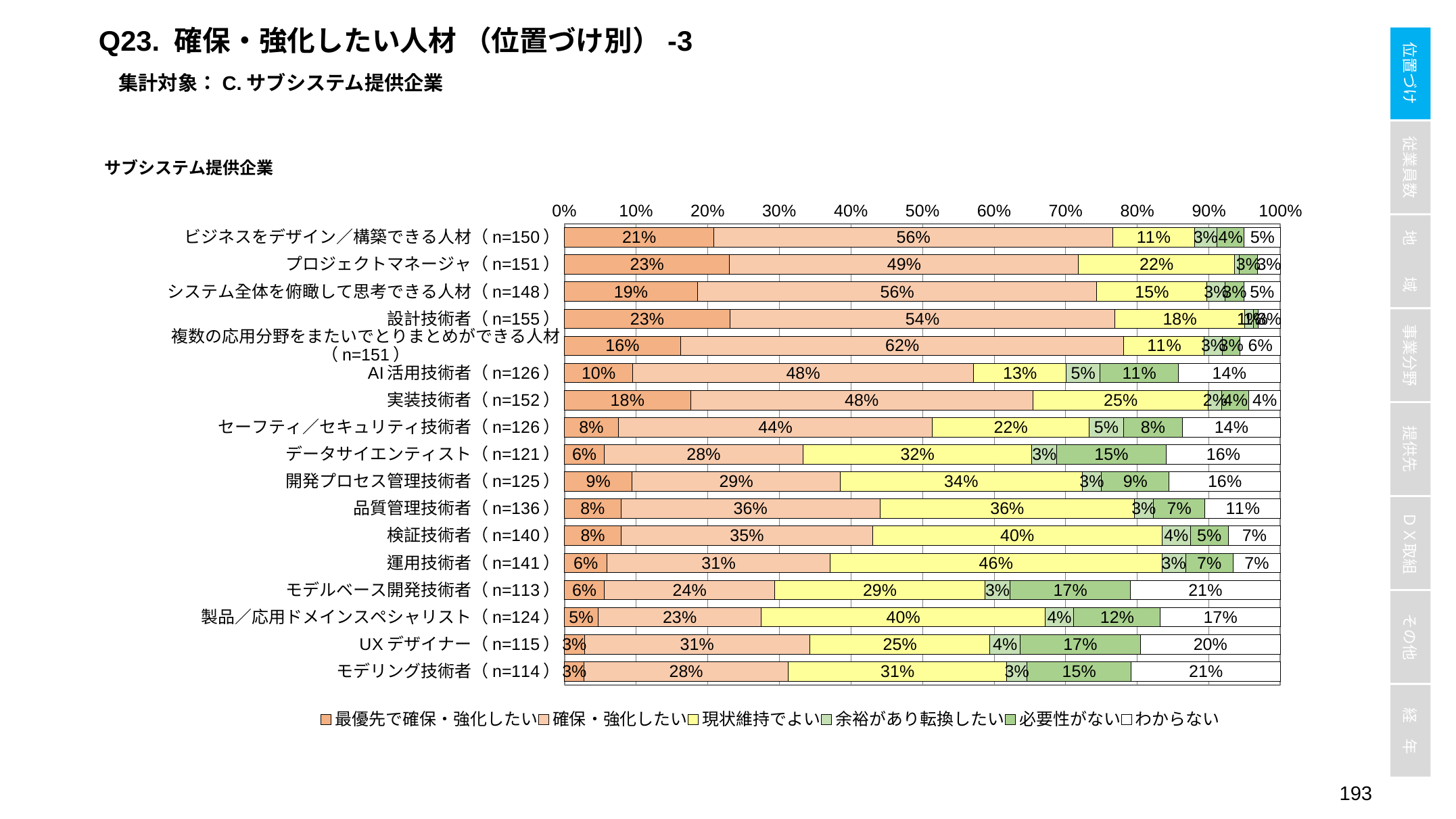

Q23. 確保・強化したい人材 （位置づけ別）-3
集計対象：C.サブシステム提供企業

### Chart

| Category | 最優先で確保・強化したい | 確保・強化したい | 現状維持でよい | 余裕があり転換したい | 必要性がない | わからない |
|---|---|---|---|---|---|---|
| ビジネスをデザイン／構築できる人材（n=150） | 0.2088607594936709 | 0.5569620253164557 | 0.11392405063291139 | 0.03164556962025317 | 0.0379746835443038 | 0.05063291139240506 |
| プロジェクトマネージャ（n=151） | 0.23076923076923078 | 0.48717948717948717 | 0.21794871794871795 | 0.00641025641025641 | 0.02564102564102564 | 0.03205128205128205 |
| システム全体を俯瞰して思考できる人材（n=148） | 0.1858974358974359 | 0.5576923076923077 | 0.15384615384615385 | 0.02564102564102564 | 0.02564102564102564 | 0.05128205128205128 |
| 設計技術者（n=155） | 0.23125 | 0.5375 | 0.18125 | 0.0125 | 0.00625 | 0.03125 |
| 複数の応用分野をまたいでとりまとめができる人材（n=151） | 0.1625 | 0.61875 | 0.1125 | 0.025 | 0.025 | 0.05625 |
| AI活用技術者（n=126） | 0.09523809523809523 | 0.47619047619047616 | 0.1292517006802721 | 0.047619047619047616 | 0.10884353741496598 | 0.14285714285714285 |
| 実装技術者（n=152） | 0.1761006289308176 | 0.4779874213836478 | 0.24528301886792453 | 0.018867924528301886 | 0.03773584905660377 | 0.0440251572327044 |
| セーフティ／セキュリティ技術者（n=126） | 0.07534246575342465 | 0.4383561643835616 | 0.2191780821917808 | 0.04794520547945205 | 0.0821917808219178 | 0.136986301369863 |
| データサイエンティスト（n=121） | 0.05555555555555555 | 0.2777777777777778 | 0.3194444444444444 | 0.034722222222222224 | 0.1527777777777778 | 0.1597222222222222 |
| 開発プロセス管理技術者（n=125） | 0.0945945945945946 | 0.2905405405405405 | 0.33783783783783783 | 0.02702702702702703 | 0.0945945945945946 | 0.1554054054054054 |
| 品質管理技術者（n=136） | 0.07894736842105263 | 0.3618421052631579 | 0.35526315789473684 | 0.02631578947368421 | 0.07236842105263158 | 0.10526315789473684 |
| 検証技術者（n=140） | 0.07947019867549669 | 0.3509933774834437 | 0.40397350993377484 | 0.039735099337748346 | 0.052980132450331126 | 0.0728476821192053 |
| 運用技術者（n=141） | 0.059602649006622516 | 0.31125827814569534 | 0.46357615894039733 | 0.033112582781456956 | 0.06622516556291391 | 0.06622516556291391 |
| モデルベース開発技術者（n=113） | 0.055944055944055944 | 0.23776223776223776 | 0.2937062937062937 | 0.03496503496503497 | 0.16783216783216784 | 0.2097902097902098 |
| 製品／応用ドメインスペシャリスト（n=124） | 0.04697986577181208 | 0.22818791946308725 | 0.3959731543624161 | 0.040268456375838924 | 0.12080536912751678 | 0.16778523489932887 |
| UXデザイナー（n=115） | 0.027972027972027972 | 0.3146853146853147 | 0.2517482517482518 | 0.04195804195804196 | 0.16783216783216784 | 0.1958041958041958 |
| モデリング技術者（n=114） | 0.027777777777777776 | 0.2847222222222222 | 0.3055555555555556 | 0.027777777777777776 | 0.14583333333333334 | 0.20833333333333334 |
193